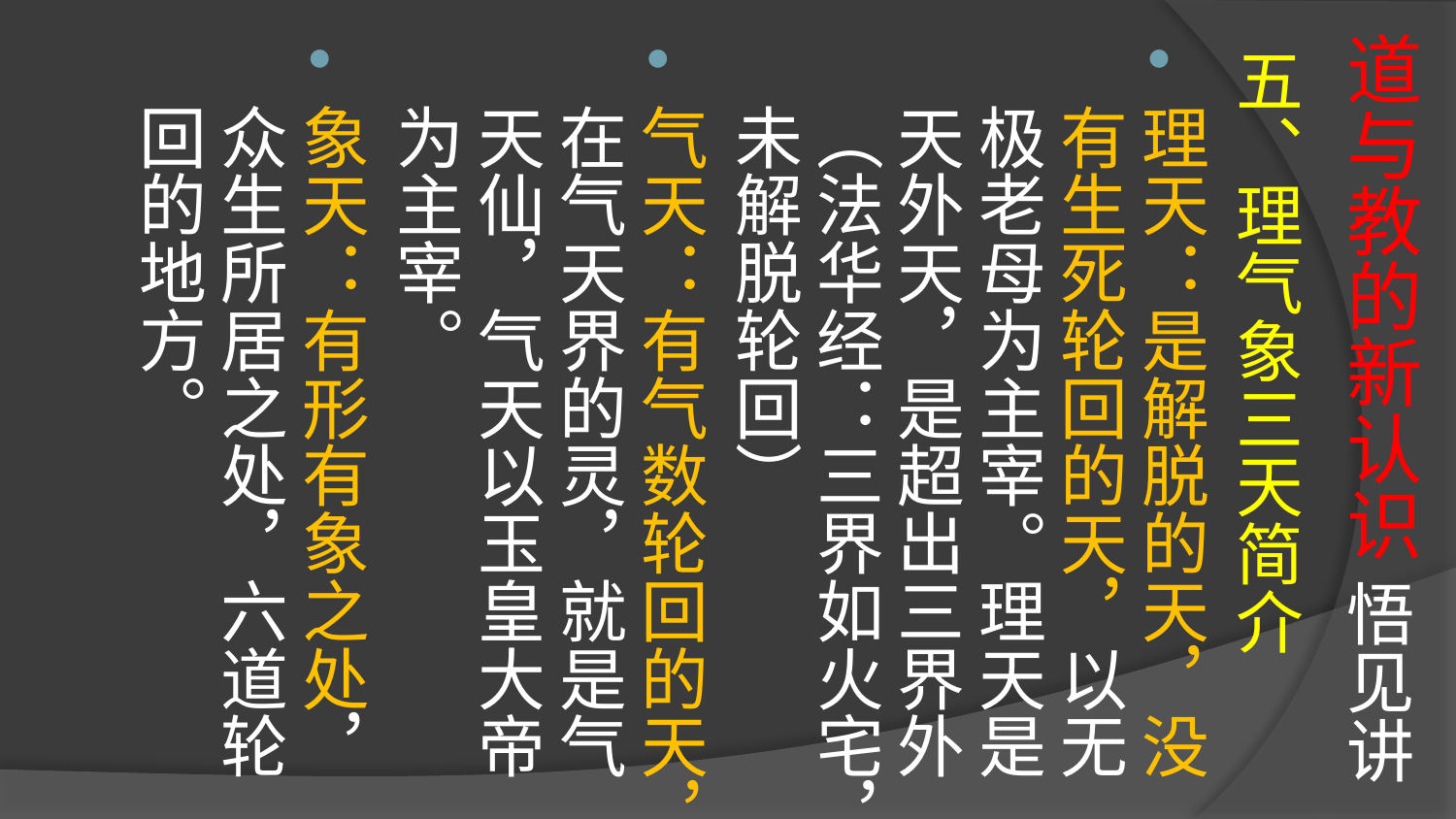

# 道与教的新认识 悟见讲
五、理气象三天简介
理天：是解脱的天，没有生死轮回的天，以无极老母为主宰。理天是天外天，是超出三界外（法华经：三界如火宅，未解脱轮回）
气天：有气数轮回的天，在气天界的灵，就是气天仙，气天以玉皇大帝为主宰。
象天：有形有象之处，众生所居之处，六道轮回的地方。